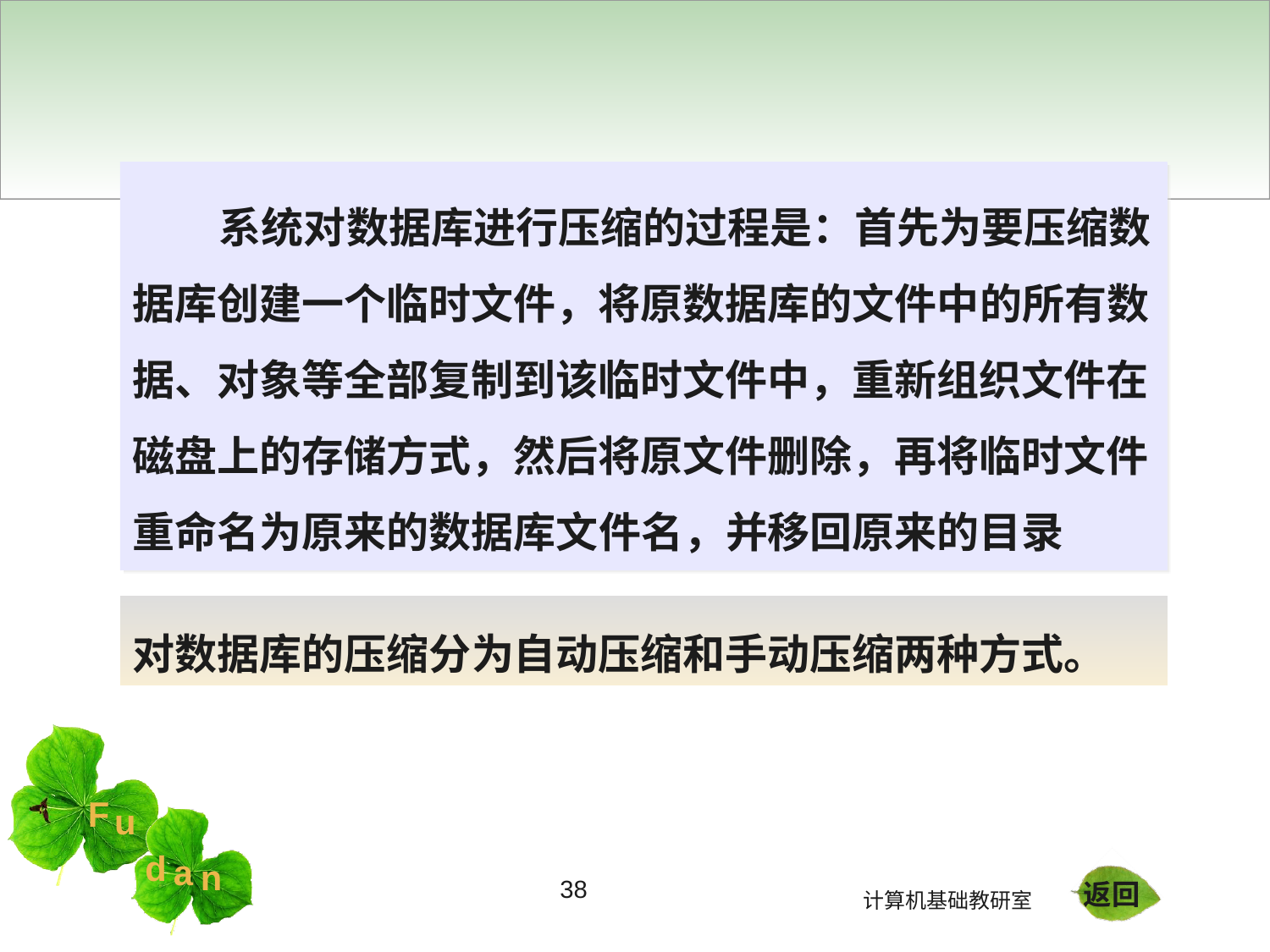

系统对数据库进行压缩的过程是：首先为要压缩数据库创建一个临时文件，将原数据库的文件中的所有数据、对象等全部复制到该临时文件中，重新组织文件在磁盘上的存储方式，然后将原文件删除，再将临时文件重命名为原来的数据库文件名，并移回原来的目录
对数据库的压缩分为自动压缩和手动压缩两种方式。
38
返回